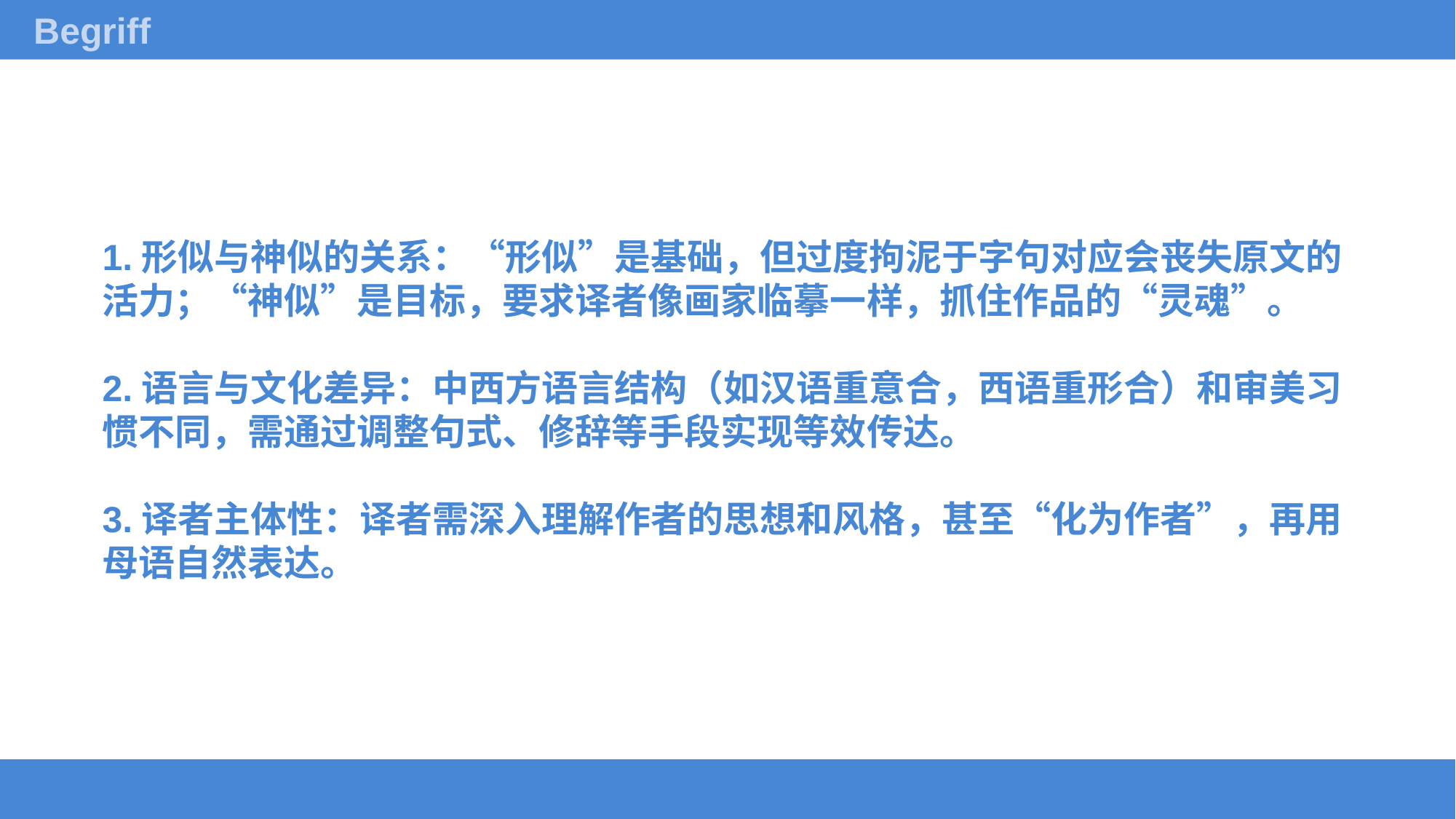

Begriff
1.形似与神似的关系：“形似”是基础，但过度拘泥于字句对应会丧失原文的活力；“神似”是目标，要求译者像画家临摹一样，抓住作品的“灵魂”。

2.语言与文化差异：中西方语言结构（如汉语重意合，西语重形合）和审美习惯不同，需通过调整句式、修辞等手段实现等效传达。

3.译者主体性：译者需深入理解作者的思想和风格，甚至“化为作者”，再用母语自然表达。